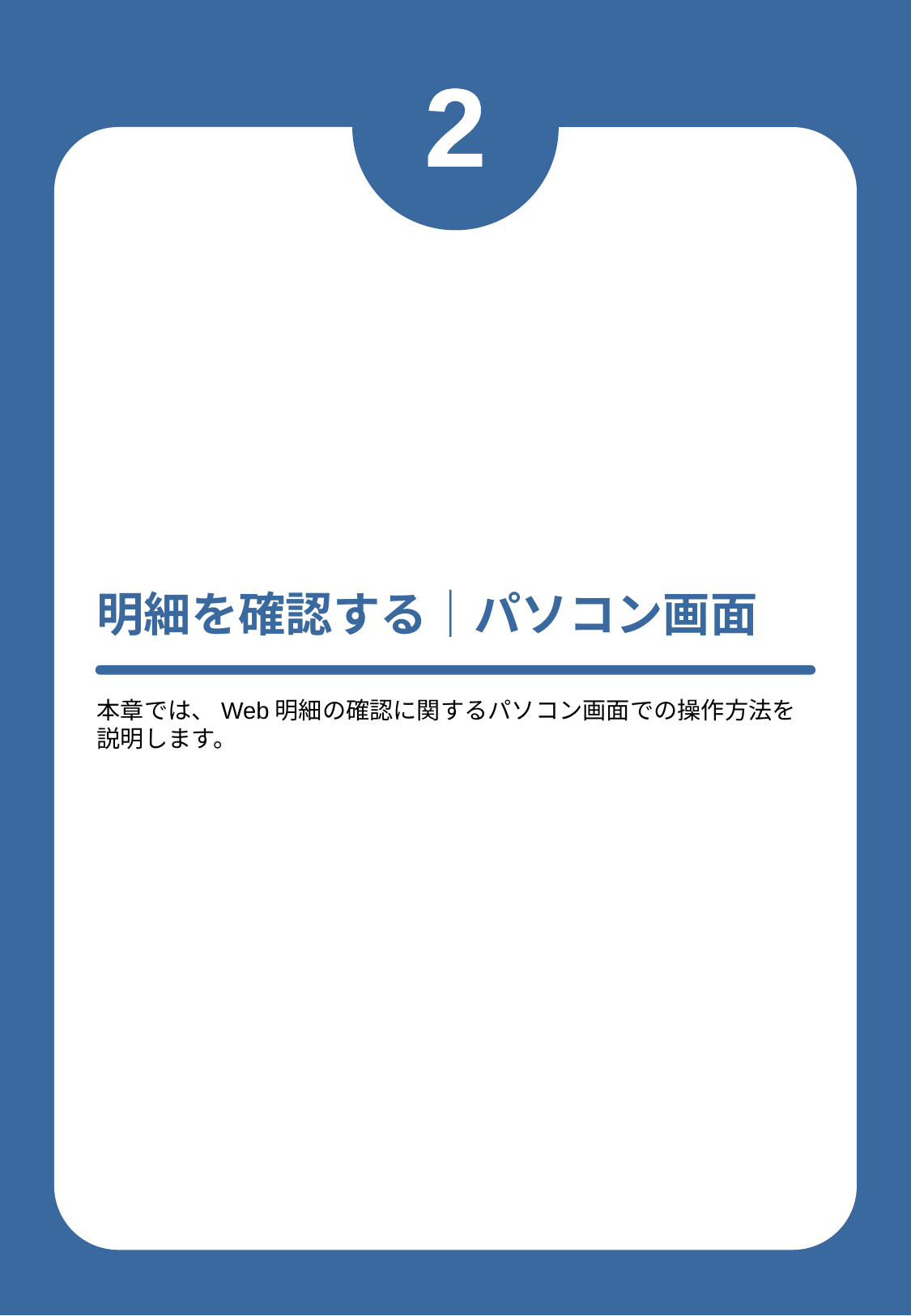

2

明細を確認する｜パソコン画面

本章では、Web明細の確認に関するパソコン画面での操作方法を説明します。